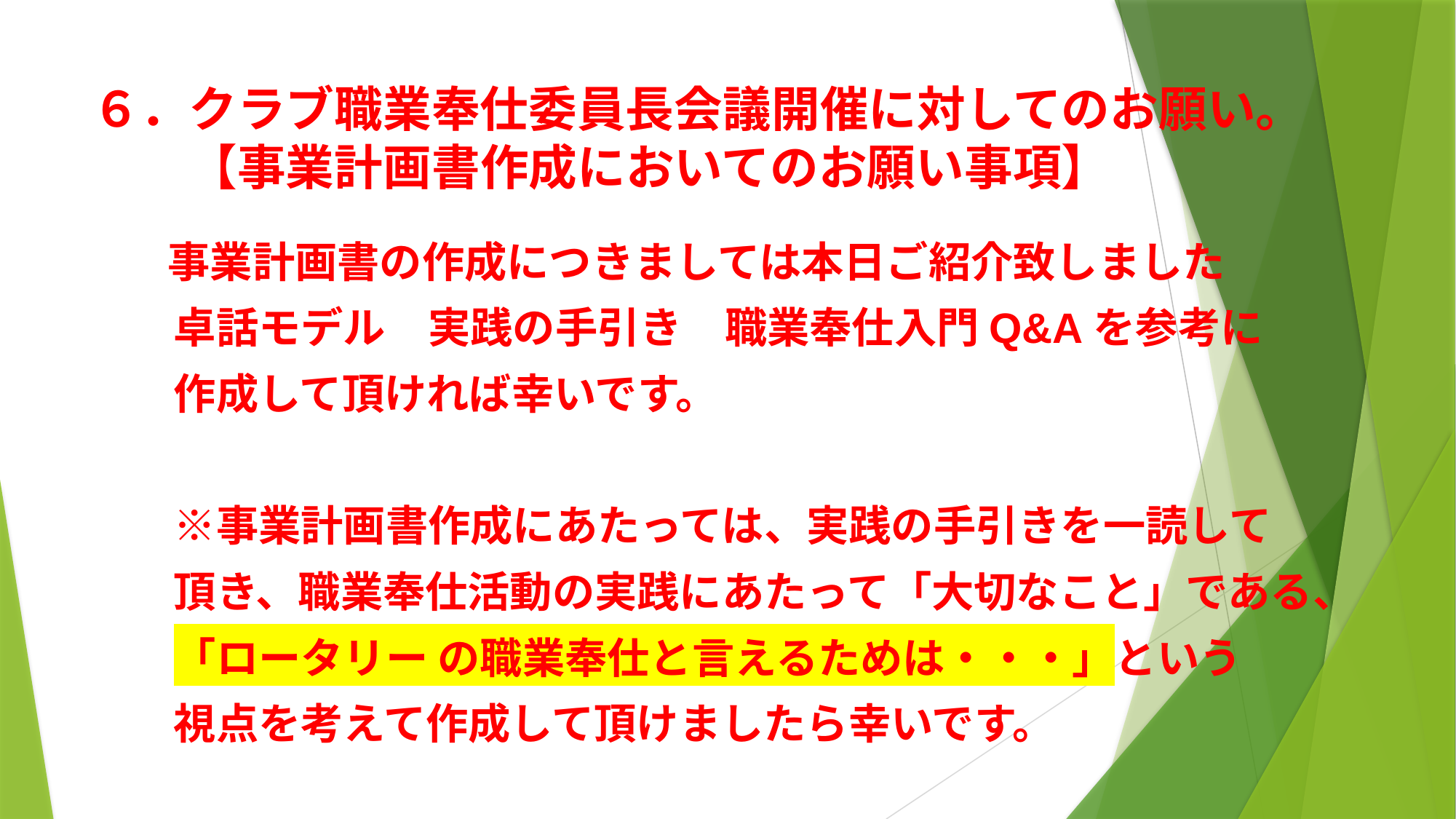

# ６．クラブ職業奉仕委員長会議開催に対してのお願い。 　　【事業計画書作成においてのお願い事項】
　事業計画書の作成につきましては本日ご紹介致しました
　卓話モデル　実践の手引き　職業奉仕入門Q&Aを参考に
　作成して頂ければ幸いです。

　※事業計画書作成にあたっては、実践の手引きを一読して
　頂き、職業奉仕活動の実践にあたって「大切なこと」である、
　「ロータリー の職業奉仕と言えるためは・・・」という
　視点を考えて作成して頂けましたら幸いです。